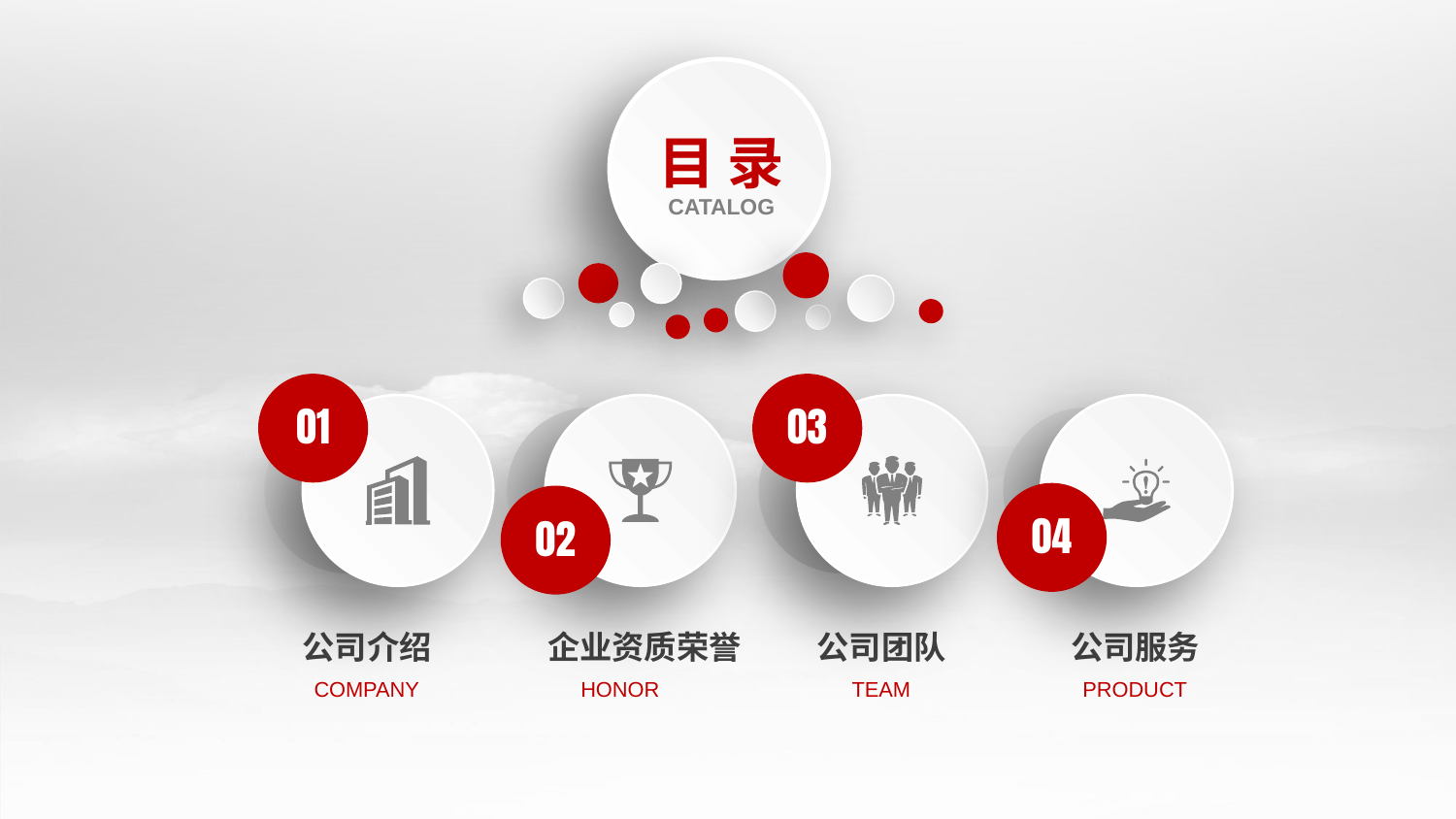

目 录
CATALOG

01
03

04
02
公司介绍
COMPANY
企业资质荣誉
HONOR
公司团队
TEAM
公司服务
PRODUCT